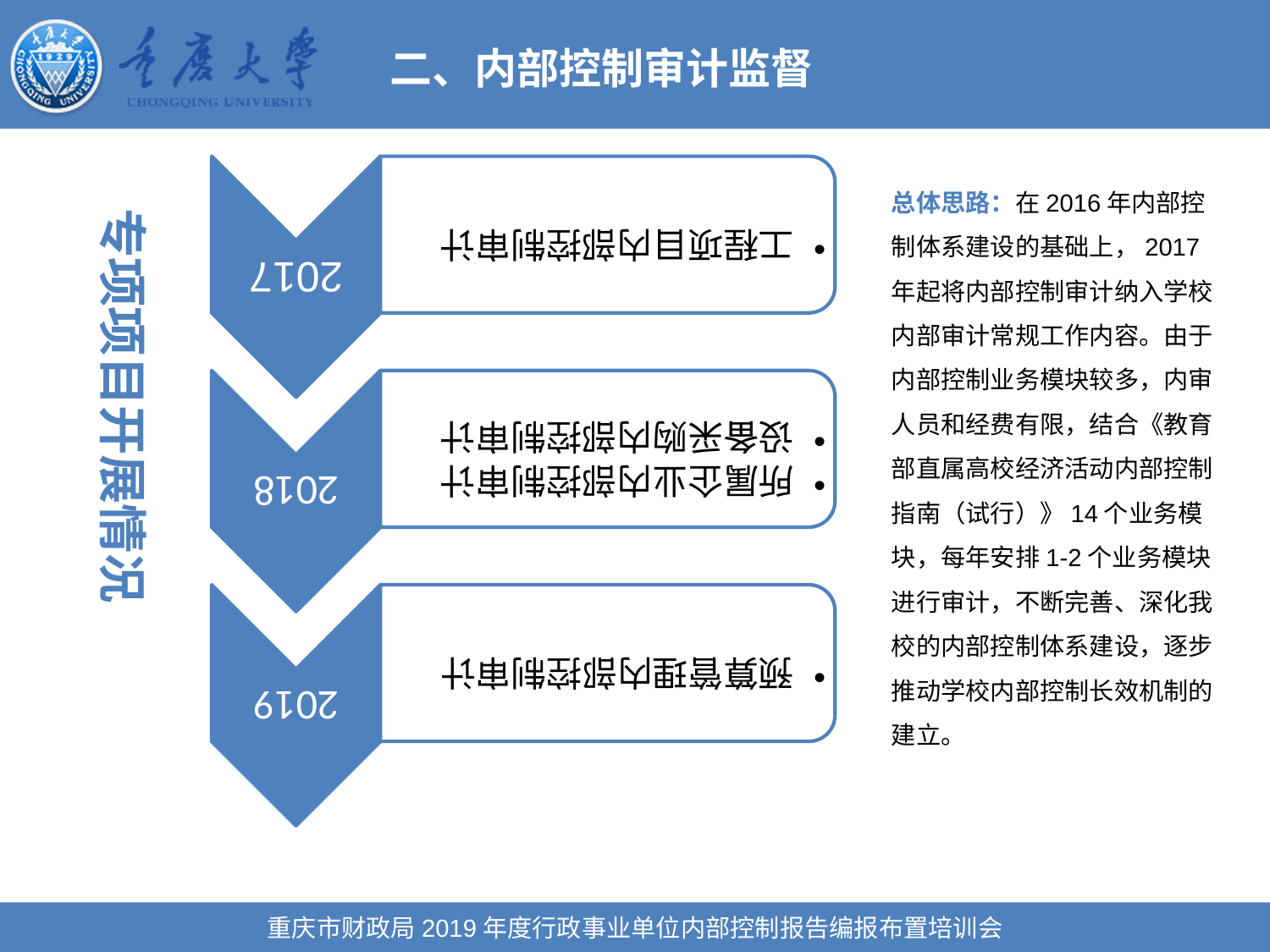

二、内部控制审计监督
2017
工程项目内部控制审计
2018
所属企业内部控制审计
设备采购内部控制审计
2019
预算管理内部控制审计
总体思路：在2016年内部控制体系建设的基础上，2017年起将内部控制审计纳入学校内部审计常规工作内容。由于内部控制业务模块较多，内审人员和经费有限，结合《教育部直属高校经济活动内部控制指南（试行）》14个业务模块，每年安排1-2个业务模块进行审计，不断完善、深化我校的内部控制体系建设，逐步推动学校内部控制长效机制的建立。
专项项目开展情况
12
重庆市财政局2019年度行政事业单位内部控制报告编报布置培训会